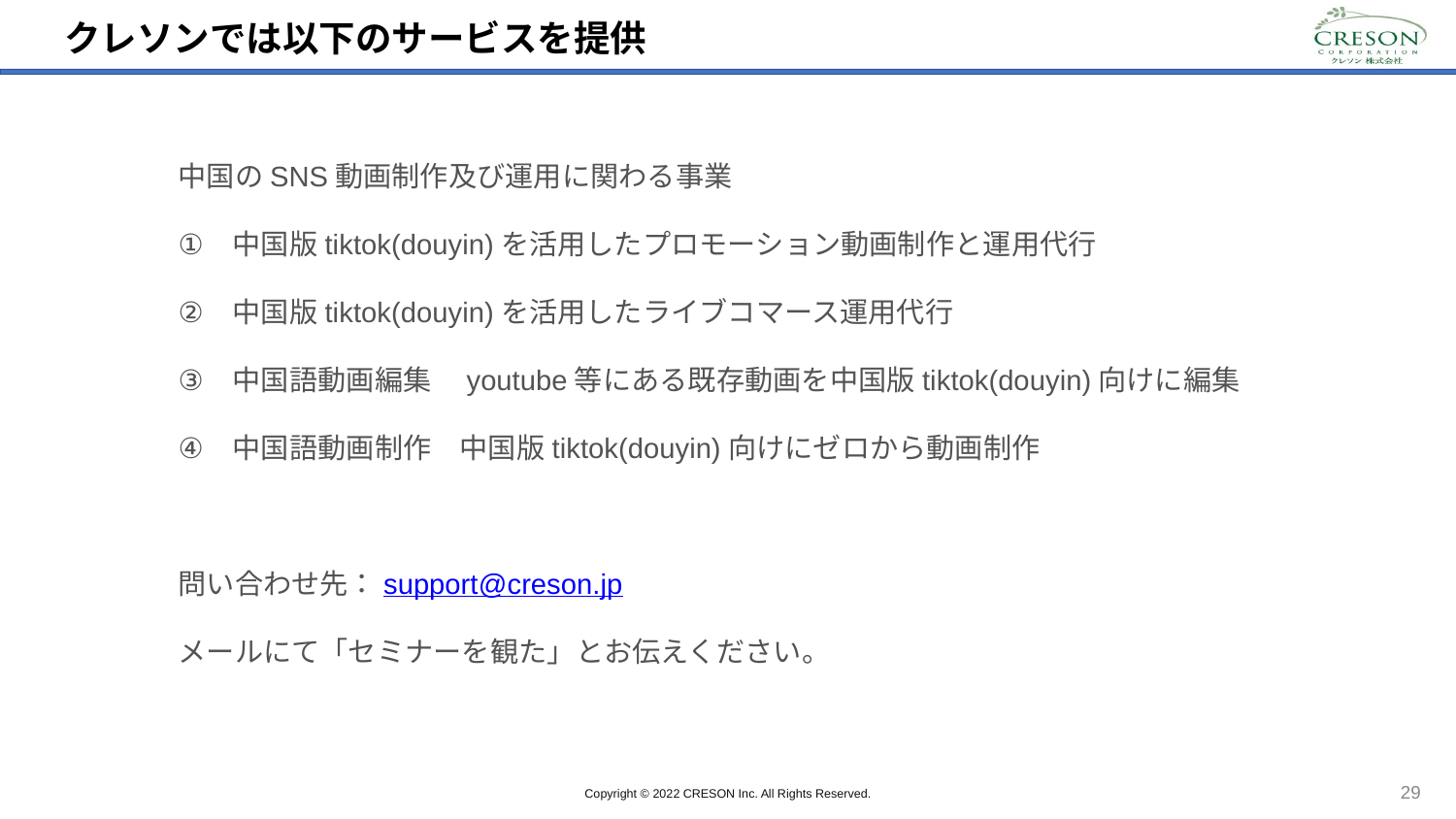

クレソンでは以下のサービスを提供
中国のSNS動画制作及び運用に関わる事業

中国版tiktok(douyin)を活用したプロモーション動画制作と運用代行

中国版tiktok(douyin)を活用したライブコマース運用代行

中国語動画編集　youtube等にある既存動画を中国版tiktok(douyin)向けに編集

中国語動画制作　中国版tiktok(douyin)向けにゼロから動画制作

問い合わせ先：support@creson.jp

メールにて「セミナーを観た」とお伝えください。

29